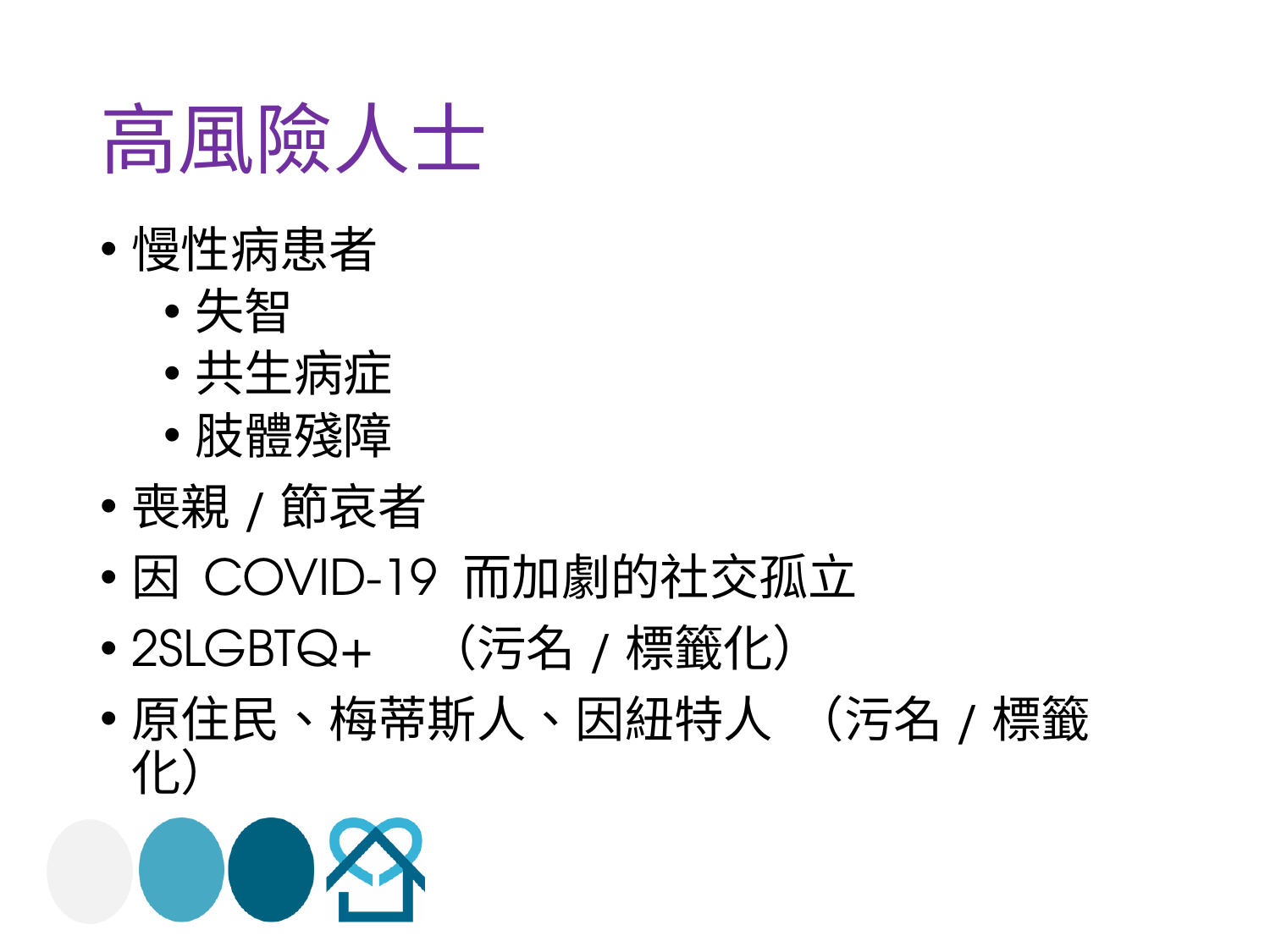

# 高風險人士
慢性病患者
失智
共生病症
肢體殘障
喪親/節哀者
因 COVID-19 而加劇的社交孤立
2SLGBTQ+   （污名/標籤化）
原住民、梅蒂斯人、因紐特人  （污名/標籤化）